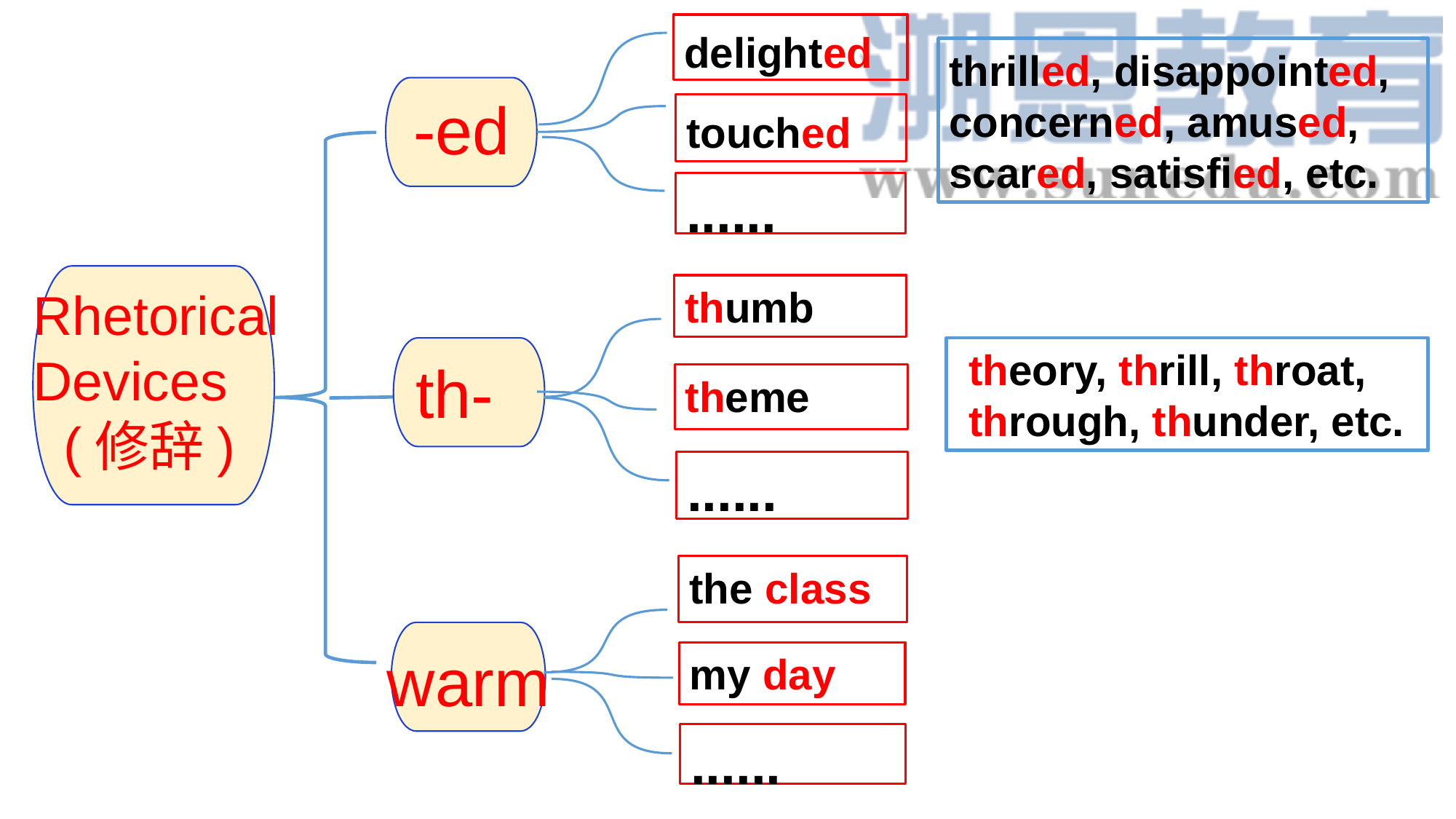

delighted
thrilled, disappointed,
concerned, amused, scared, satisfied, etc.

-ed
touched

......

Rhetorical Devices
  (修辞)
thumb

 theory, thrill, throat,
 through, thunder, etc.
th-
theme
......
the class

warm
my day
......